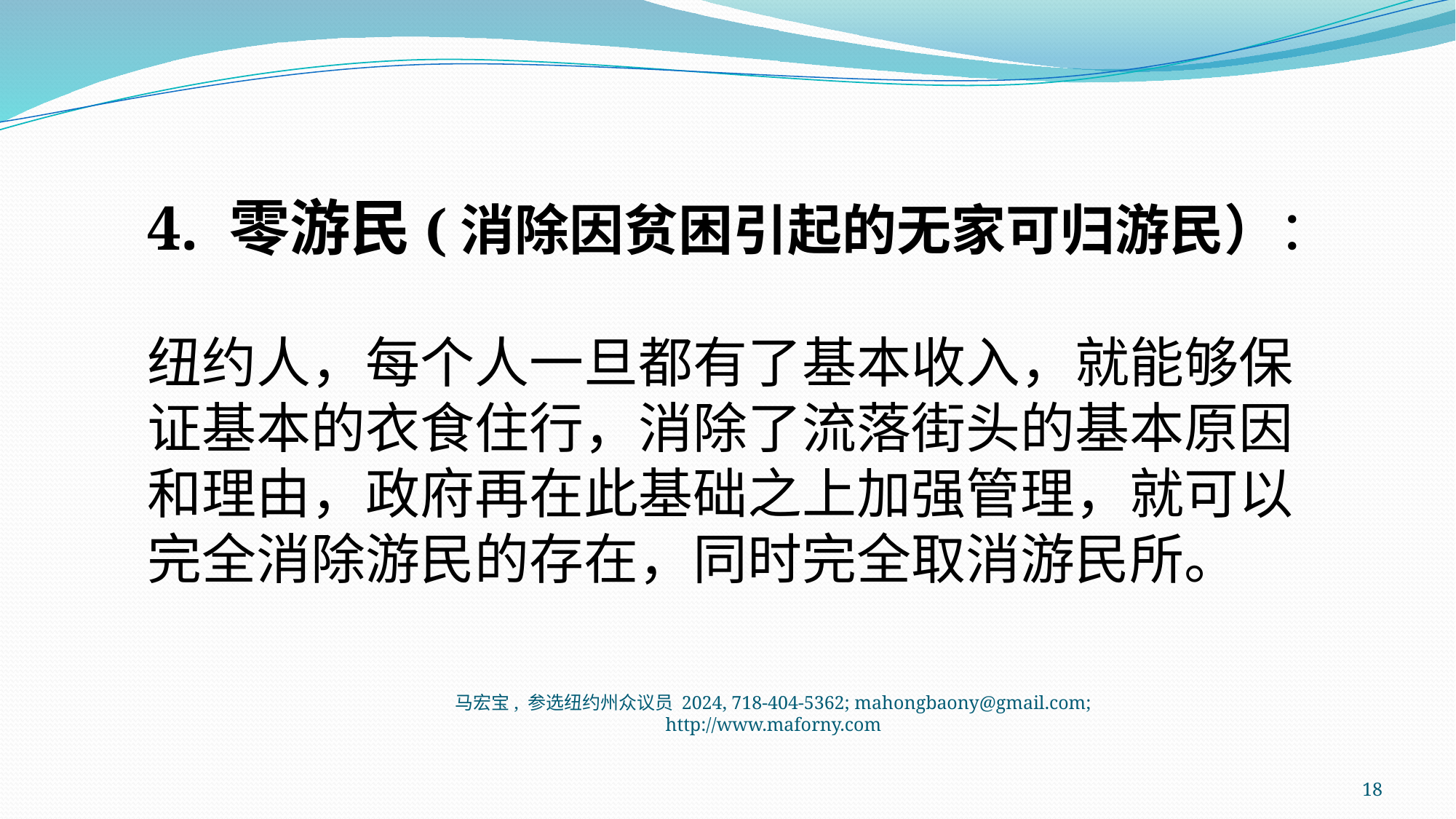

4. 零游民(消除因贫困引起的无家可归游民）：

纽约人，每个人一旦都有了基本收入，就能够保证基本的衣食住行，消除了流落街头的基本原因和理由，政府再在此基础之上加强管理，就可以完全消除游民的存在，同时完全取消游民所。
马宏宝, 参选纽约州众议员 2024, 718-404-5362; mahongbaony@gmail.com; http://www.maforny.com
18